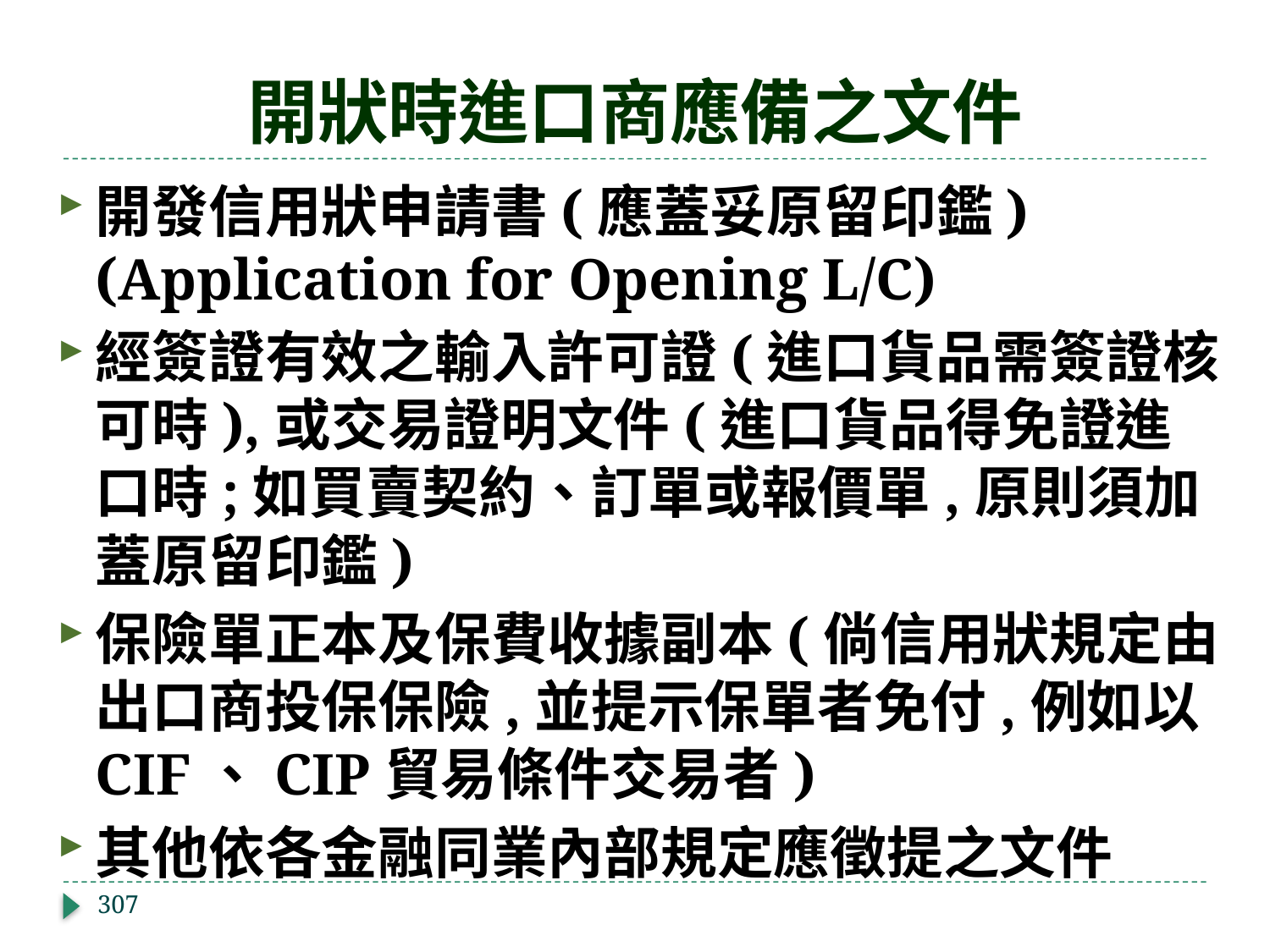

# 開狀時進口商應備之文件
開發信用狀申請書(應蓋妥原留印鑑)(Application for Opening L/C)
經簽證有效之輸入許可證(進口貨品需簽證核可時),或交易證明文件(進口貨品得免證進口時;如買賣契約、訂單或報價單,原則須加蓋原留印鑑)
保險單正本及保費收據副本(倘信用狀規定由出口商投保保險,並提示保單者免付,例如以CIF、CIP貿易條件交易者)
其他依各金融同業內部規定應徵提之文件
307